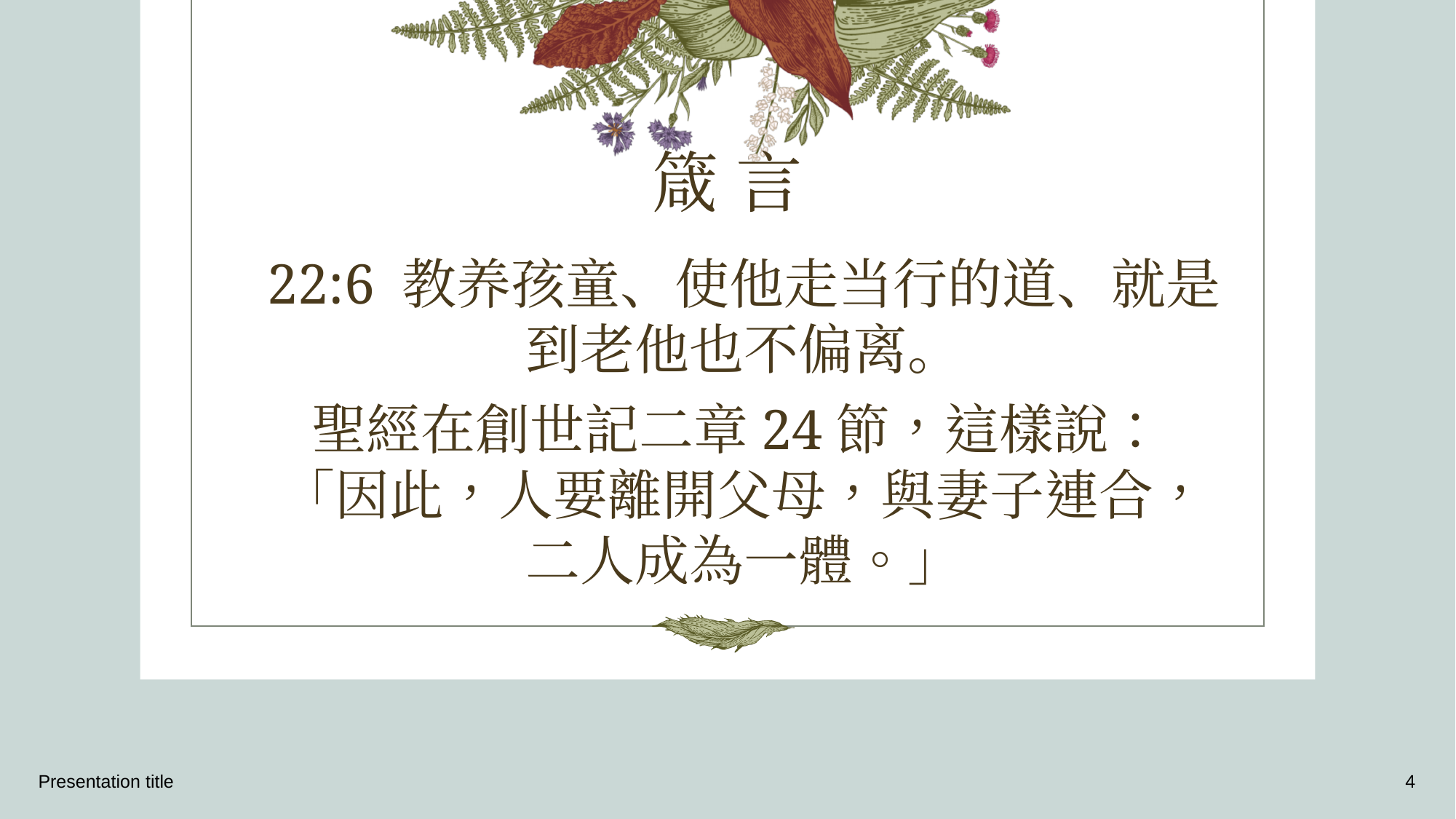

# 箴 言
22:6 教养孩童、使他走当行的道、就是到老他也不偏离。
聖經在創世記二章24節，這樣說：
「因此，人要離開父母，與妻子連合，
二人成為一體。」

Presentation title
4